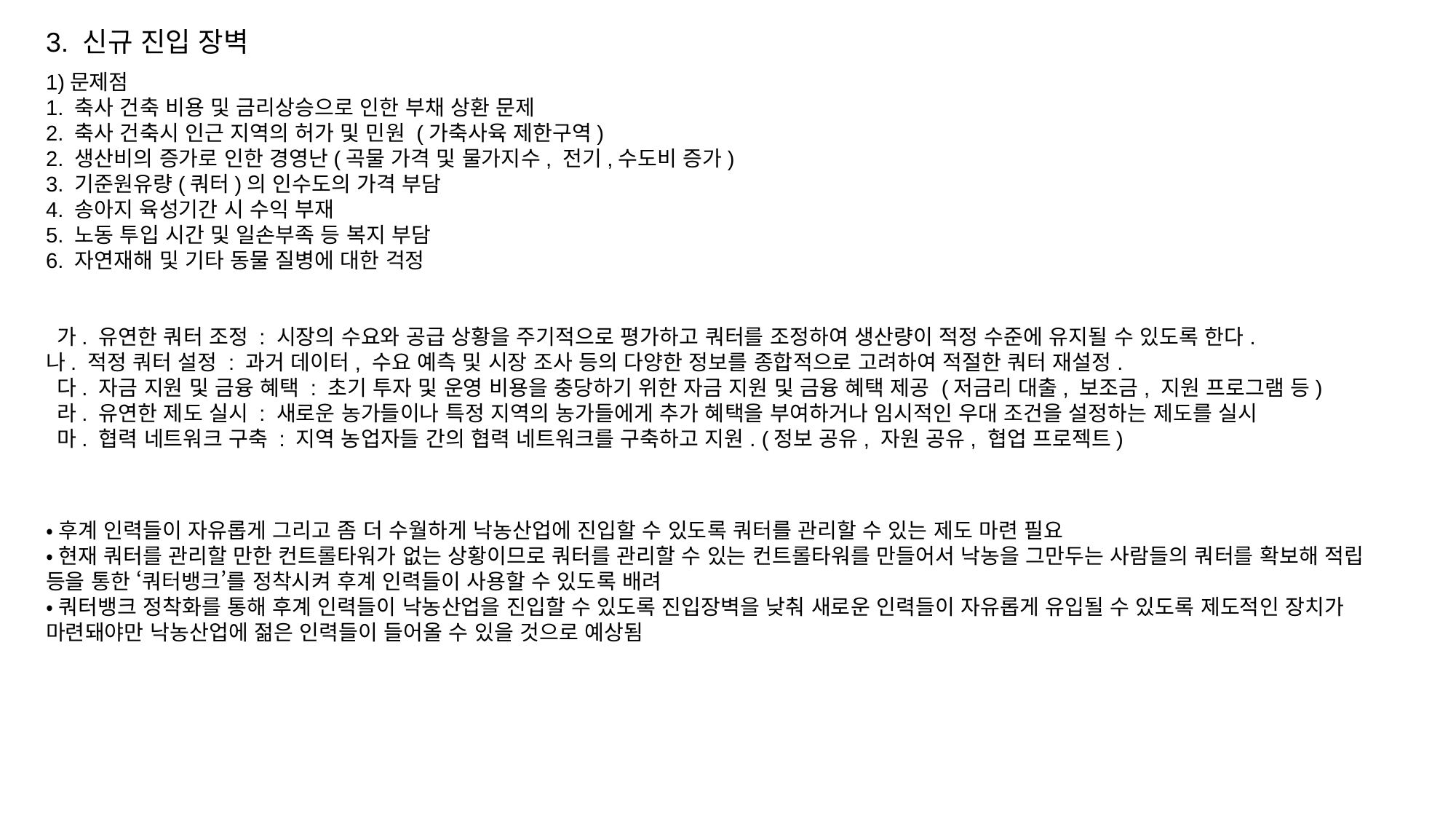

3. 신규 진입 장벽
1)문제점
1. 축사 건축 비용 및 금리상승으로 인한 부채 상환 문제
2. 축사 건축시 인근 지역의 허가 및 민원 (가축사육 제한구역)
2. 생산비의 증가로 인한 경영난(곡물 가격 및 물가지수, 전기,수도비 증가)
3. 기준원유량(쿼터)의 인수도의 가격 부담
4. 송아지 육성기간 시 수익 부재
5. 노동 투입 시간 및 일손부족 등 복지 부담
6. 자연재해 및 기타 동물 질병에 대한 걱정

 가. 유연한 쿼터 조정 : 시장의 수요와 공급 상황을 주기적으로 평가하고 쿼터를 조정하여 생산량이 적정 수준에 유지될 수 있도록 한다.
나. 적정 쿼터 설정 : 과거 데이터, 수요 예측 및 시장 조사 등의 다양한 정보를 종합적으로 고려하여 적절한 쿼터 재설정.
 다. 자금 지원 및 금융 혜택 : 초기 투자 및 운영 비용을 충당하기 위한 자금 지원 및 금융 혜택 제공 (저금리 대출, 보조금, 지원 프로그램 등)
 라. 유연한 제도 실시 : 새로운 농가들이나 특정 지역의 농가들에게 추가 혜택을 부여하거나 임시적인 우대 조건을 설정하는 제도를 실시
 마. 협력 네트워크 구축 : 지역 농업자들 간의 협력 네트워크를 구축하고 지원. (정보 공유, 자원 공유, 협업 프로젝트)

•후계 인력들이 자유롭게 그리고 좀 더 수월하게 낙농산업에 진입할 수 있도록 쿼터를 관리할 수 있는 제도 마련 필요
•현재 쿼터를 관리할 만한 컨트롤타워가 없는 상황이므로 쿼터를 관리할 수 있는 컨트롤타워를 만들어서 낙농을 그만두는 사람들의 쿼터를 확보해 적립 등을 통한 ‘쿼터뱅크’를 정착시켜 후계 인력들이 사용할 수 있도록 배려
•쿼터뱅크 정착화를 통해 후계 인력들이 낙농산업을 진입할 수 있도록 진입장벽을 낮춰 새로운 인력들이 자유롭게 유입될 수 있도록 제도적인 장치가 마련돼야만 낙농산업에 젊은 인력들이 들어올 수 있을 것으로 예상됨